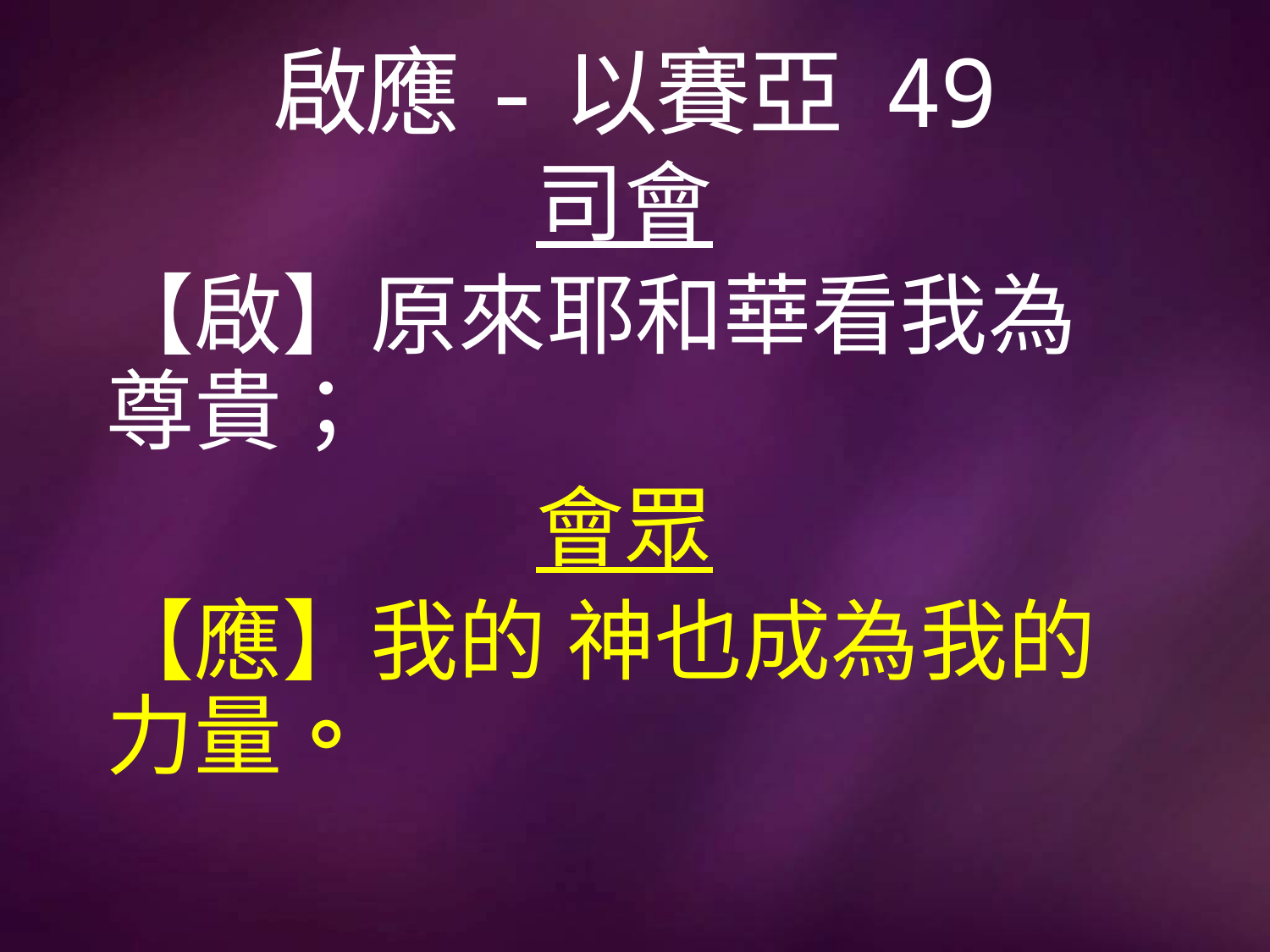

# 啟應-以賽亞 49
司會
【啟】原來耶和華看我為尊貴；

會眾
【應】我的 神也成為我的力量。